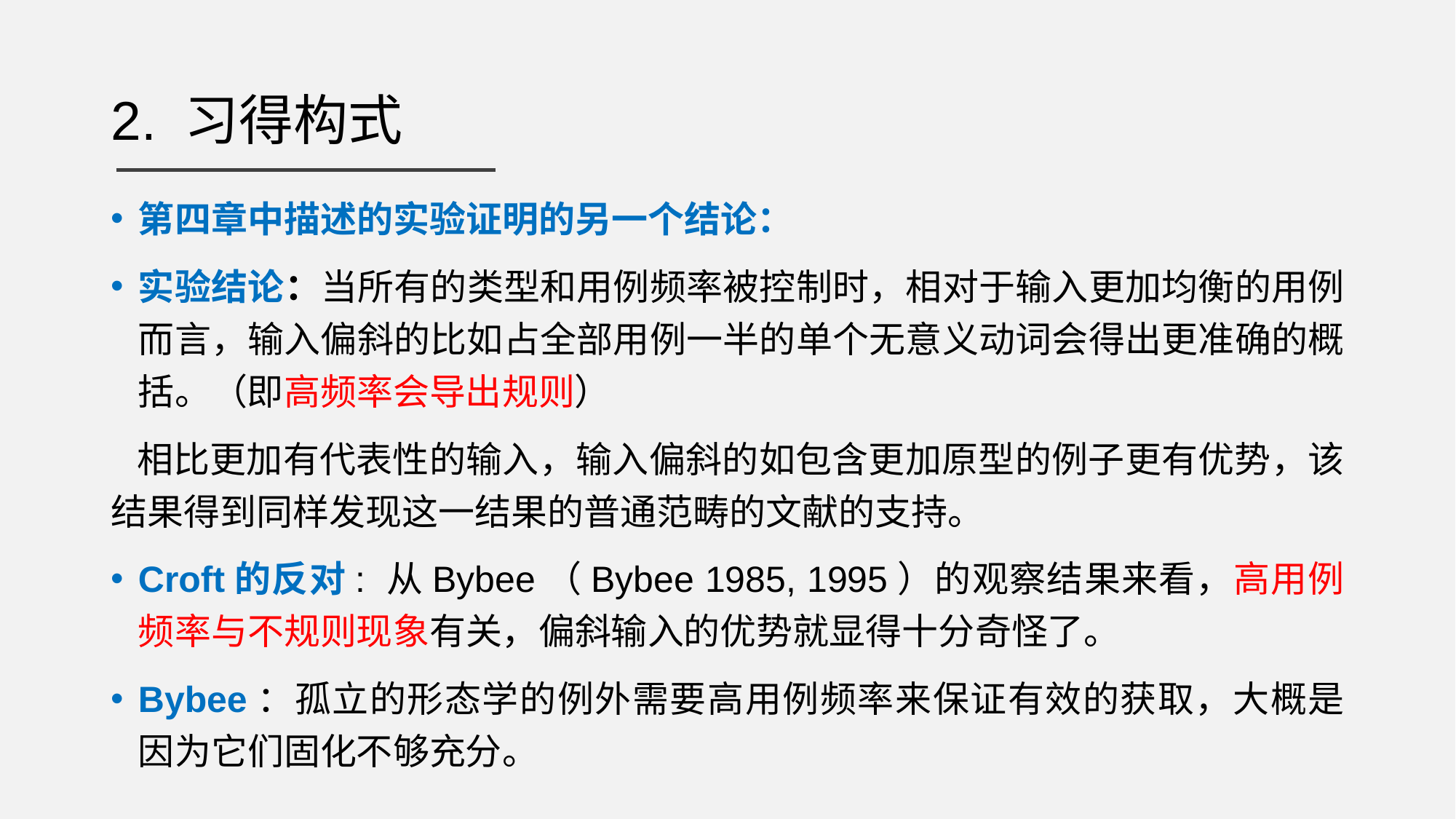

# 2. 习得构式
第四章中描述的实验证明的另一个结论：
实验结论：当所有的类型和用例频率被控制时，相对于输入更加均衡的用例而言，输入偏斜的比如占全部用例一半的单个无意义动词会得出更准确的概括。（即高频率会导出规则）
  相比更加有代表性的输入，输入偏斜的如包含更加原型的例子更有优势，该结果得到同样发现这一结果的普通范畴的文献的支持。
Croft的反对: 从Bybee（Bybee 1985, 1995）的观察结果来看，高用例频率与不规则现象有关，偏斜输入的优势就显得十分奇怪了。
Bybee：孤立的形态学的例外需要高用例频率来保证有效的获取，大概是因为它们固化不够充分。